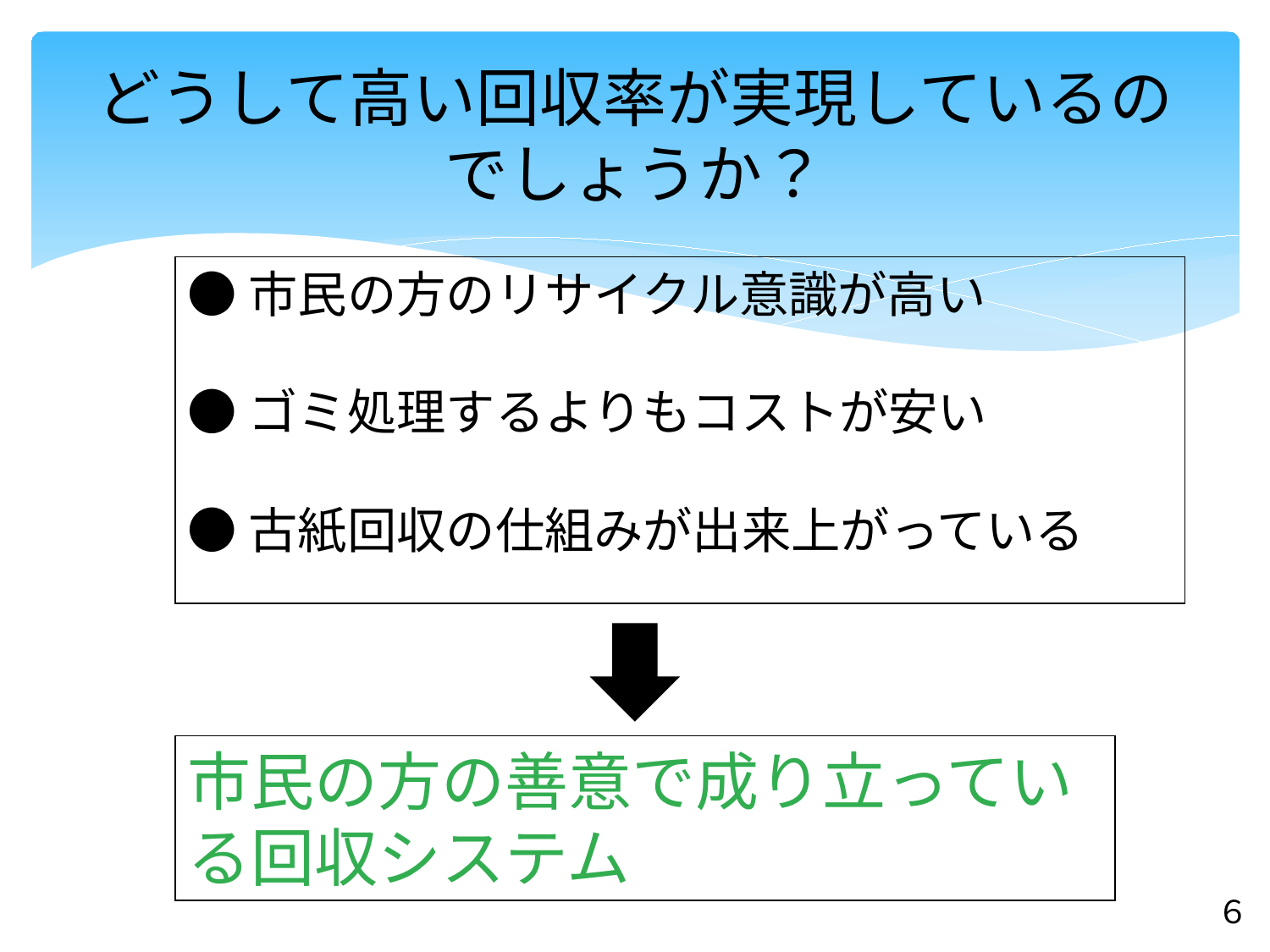

# どうして高い回収率が実現しているのでしょうか？
●市民の方のリサイクル意識が高い

●ゴミ処理するよりもコストが安い

●古紙回収の仕組みが出来上がっている

市民の方の善意で成り立っている回収システム
６